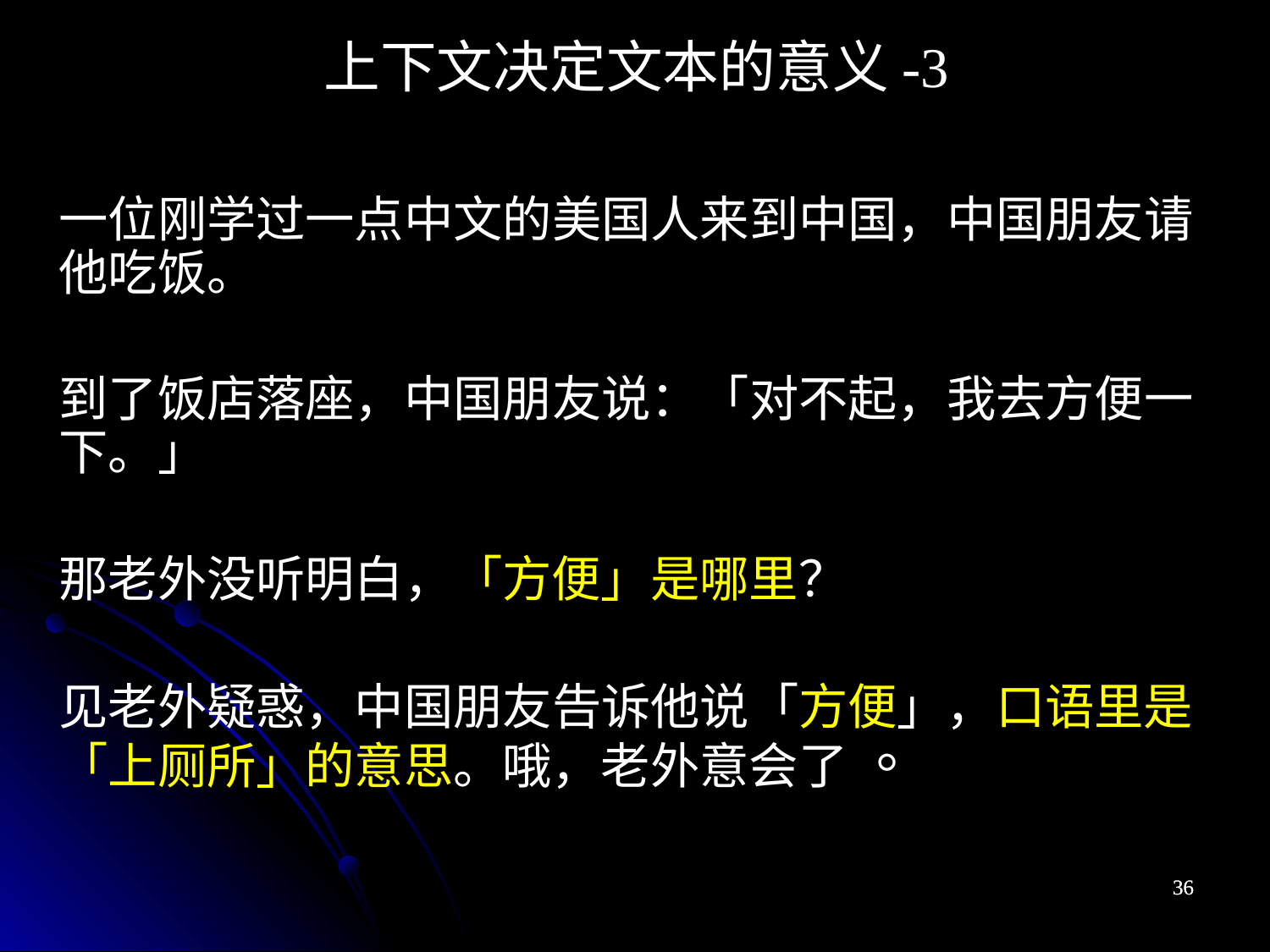

上下文决定文本的意义-3
一位刚学过一点中文的美国人来到中国，中国朋友请他吃饭。

到了饭店落座，中国朋友说：「对不起，我去方便一下。」

那老外没听明白，「方便」是哪里？

见老外疑惑，中国朋友告诉他说「方便」，口语里是「上厕所」的意思。哦，老外意会了 。
36
36